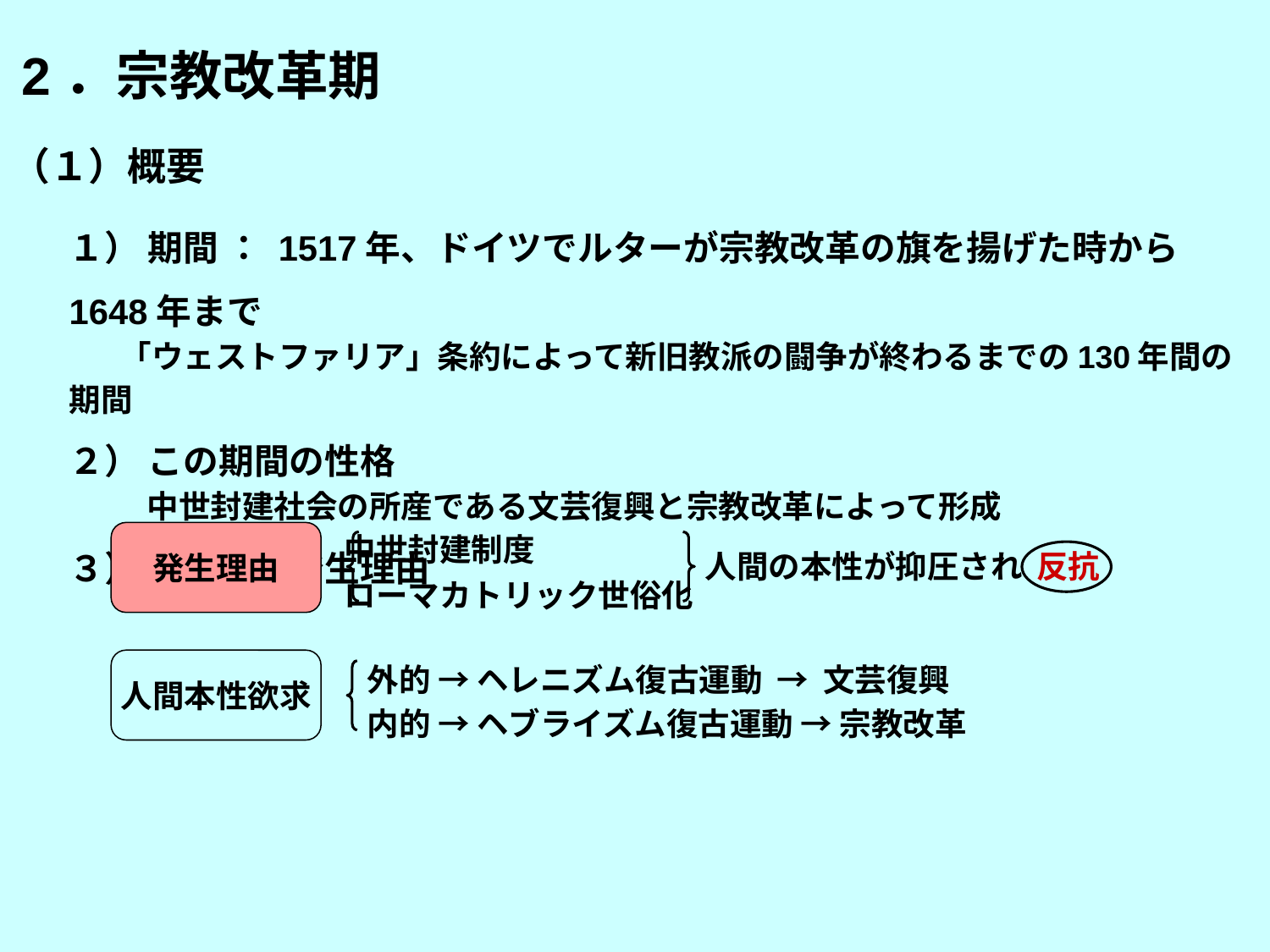

2．宗教改革期
（１）概要
１） 期間 ： 1517年、ドイツでルターが宗教改革の旗を揚げた時から1648年まで
      「ウェストファリア」条約によって新旧教派の闘争が終わるまでの130年間の期間
２） この期間の性格
　　  中世封建社会の所産である文芸復興と宗教改革によって形成
３） 両運動の発生理由
中世封建制度
ローマカトリック世俗化
発生理由

人間の本性が抑圧され  反抗

外的 → ヘレニズム復古運動  →  文芸復興
内的 → ヘブライズム復古運動 → 宗教改革
人間本性欲求